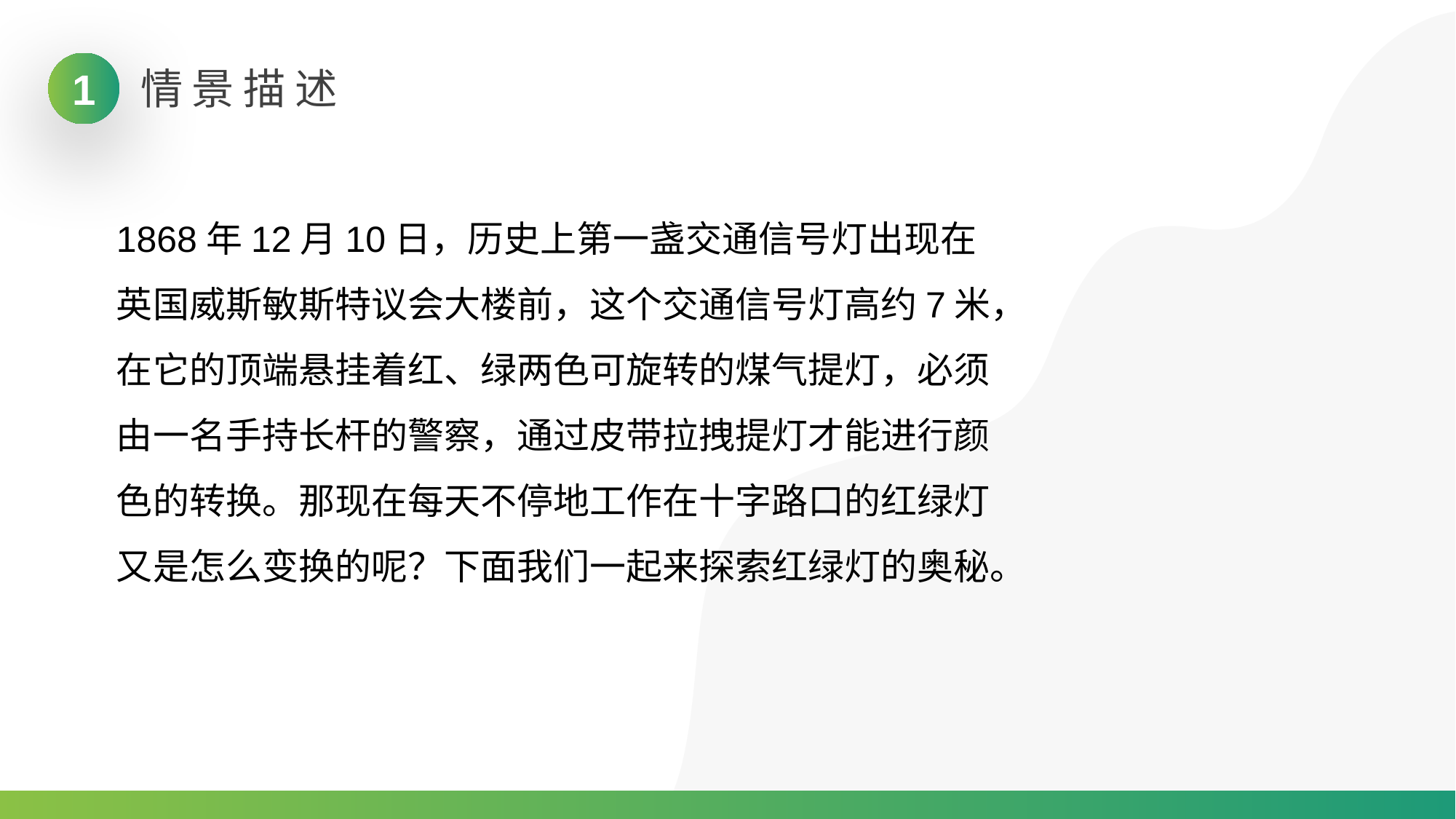

1
情景描述
1868年12月10日，历史上第一盏交通信号灯出现在英国威斯敏斯特议会大楼前，这个交通信号灯高约7米，在它的顶端悬挂着红、绿两色可旋转的煤气提灯，必须由一名手持长杆的警察，通过皮带拉拽提灯才能进行颜色的转换。那现在每天不停地工作在十字路口的红绿灯又是怎么变换的呢？下面我们一起来探索红绿灯的奥秘。
02